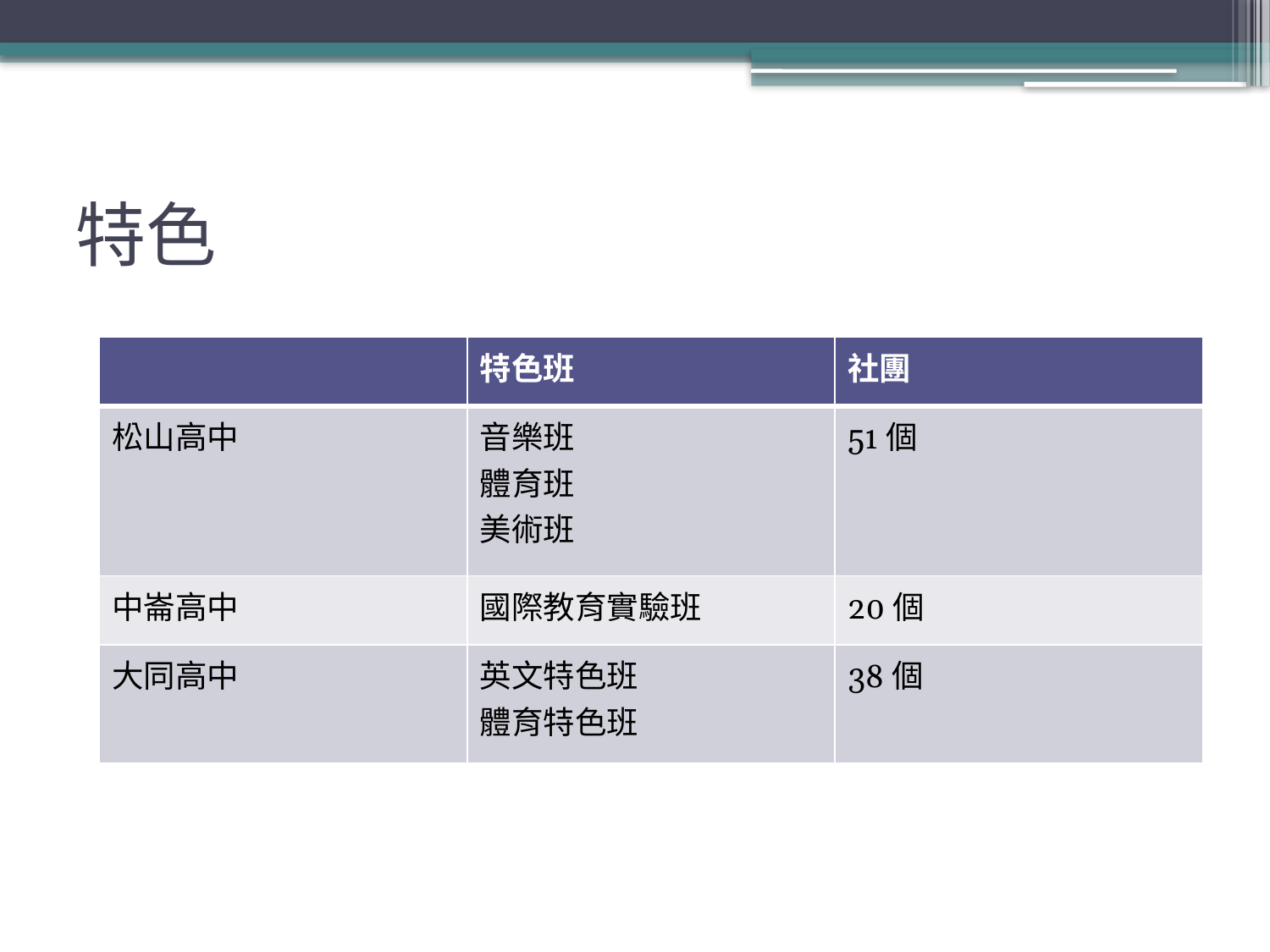

# 特色
|  | 特色班 | 社團 |
| --- | --- | --- |
| 松山高中 | 音樂班 體育班 美術班 | 51個 |
| 中崙高中 | 國際教育實驗班 | 20個 |
| 大同高中 | 英文特色班 體育特色班 | 38個 |